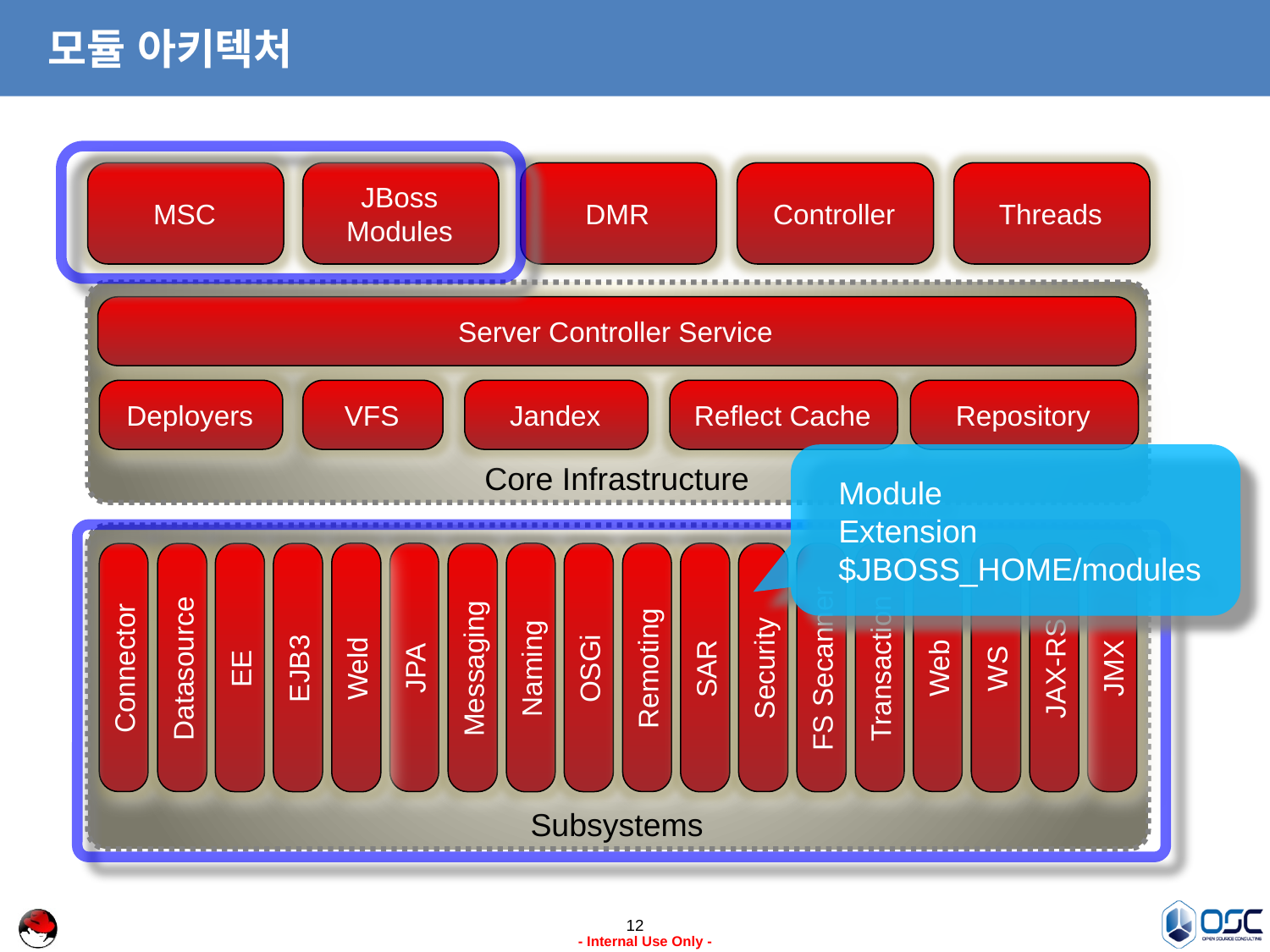

# 모듈 아키텍처

MSC
JBoss
Modules
DMR
Controller
Threads
Core Infrastructure
Server Controller Service
Deployers
VFS
Jandex
Reflect Cache
Repository
Module
Extension
$JBOSS_HOME/modules

Subsystems
Security
JPA
Remoting
Transaction
Web
Datasource
EE
EJB3
Weld
Messaging
OSGi
SAR
FS Secanner
WS
JAX-RS
JMX
Connector
Naming